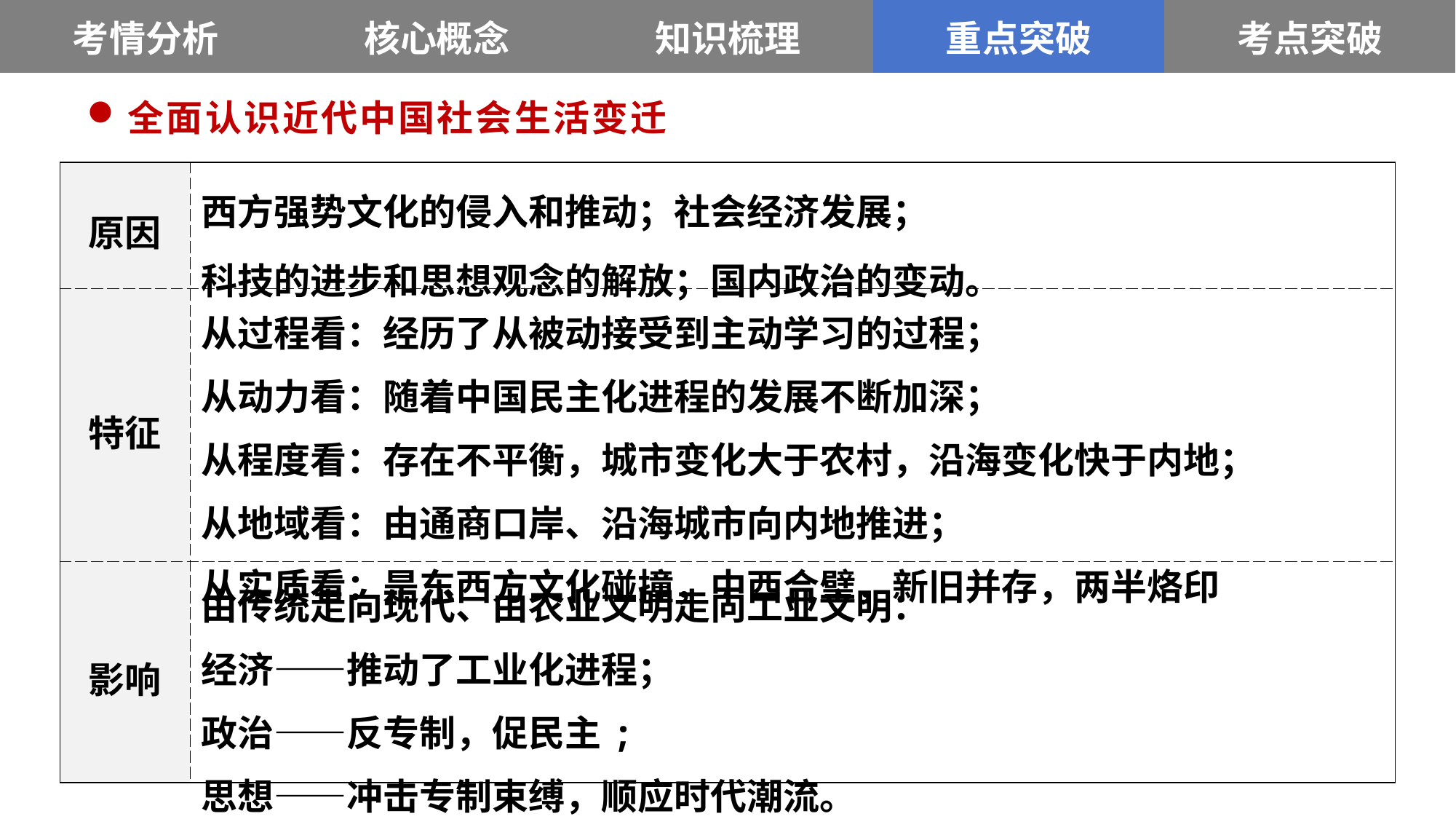

| 考情分析 | 核心概念 | 知识梳理 | 重点突破 | 考点突破 |
| --- | --- | --- | --- | --- |
全面认识近代中国社会生活变迁
| 原因 | 西方强势文化的侵入和推动；社会经济发展； 科技的进步和思想观念的解放；国内政治的变动。 |
| --- | --- |
| 特征 | 从过程看：经历了从被动接受到主动学习的过程； 从动力看：随着中国民主化进程的发展不断加深； 从程度看：存在不平衡，城市变化大于农村，沿海变化快于内地； 从地域看：由通商口岸、沿海城市向内地推进； 从实质看：是东西方文化碰撞，中西合璧，新旧并存，两半烙印 |
| 影响 | 由传统走向现代、由农业文明走向工业文明： 经济——推动了工业化进程； 政治——反专制，促民主; 思想——冲击专制束缚，顺应时代潮流。 |